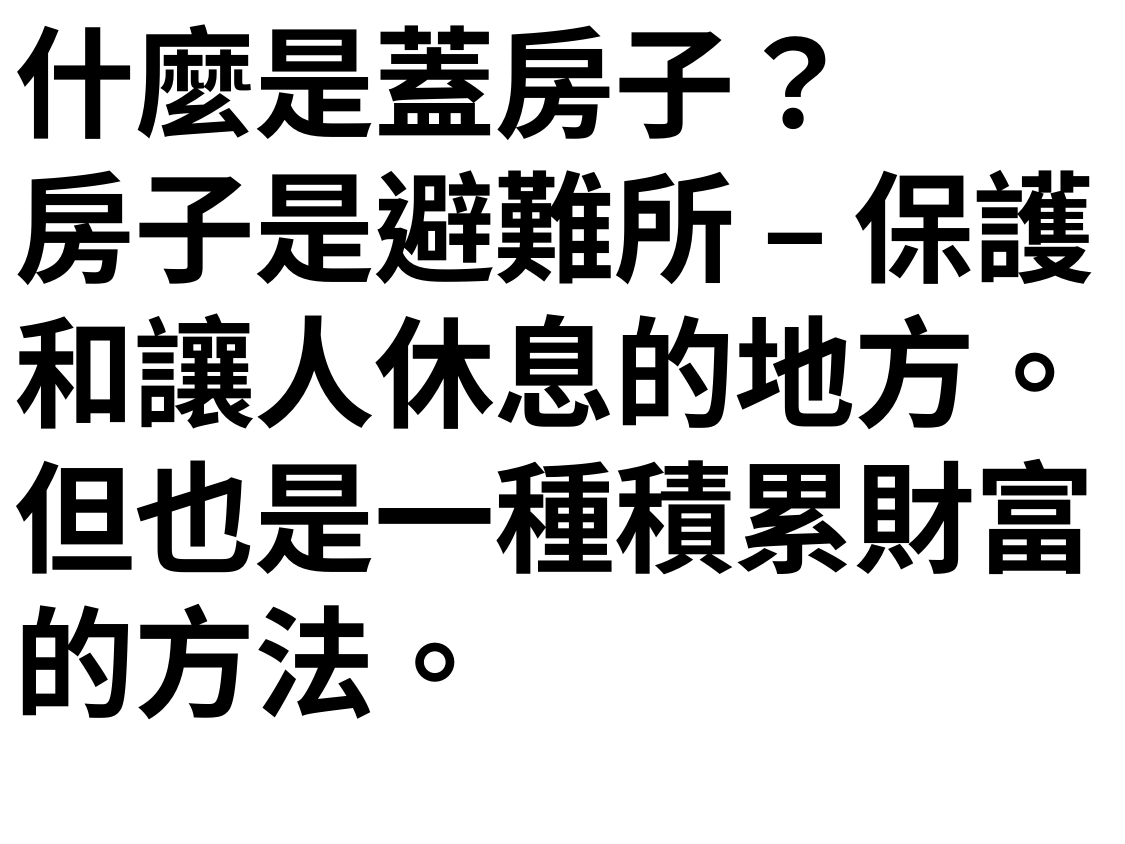

什麼是蓋房子？
房子是避難所 – 保護和讓人休息的地方。但也是一種積累財富的方法。